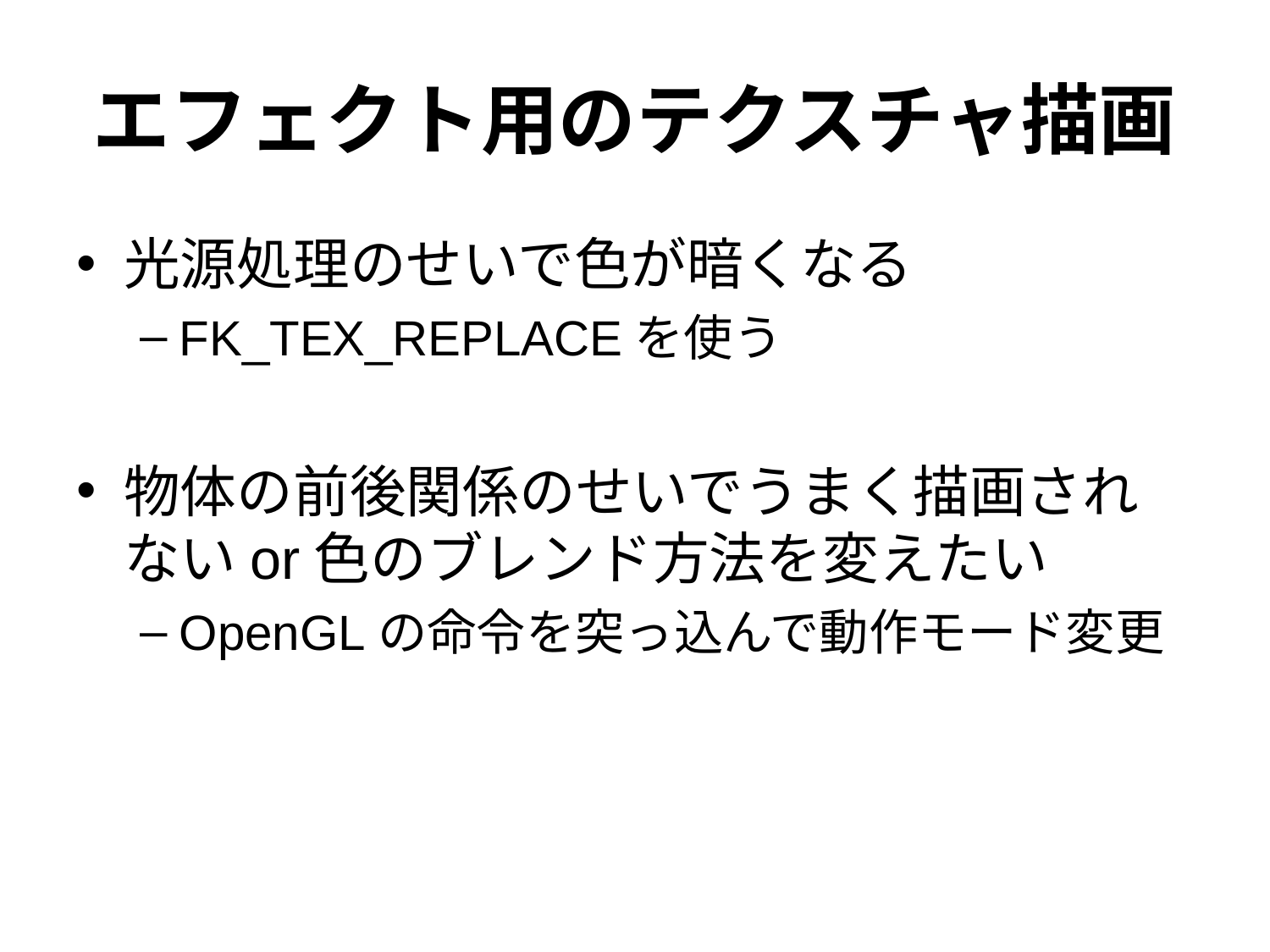

# エフェクト用のテクスチャ描画
光源処理のせいで色が暗くなる
FK_TEX_REPLACEを使う

物体の前後関係のせいでうまく描画されないor色のブレンド方法を変えたい
OpenGLの命令を突っ込んで動作モード変更